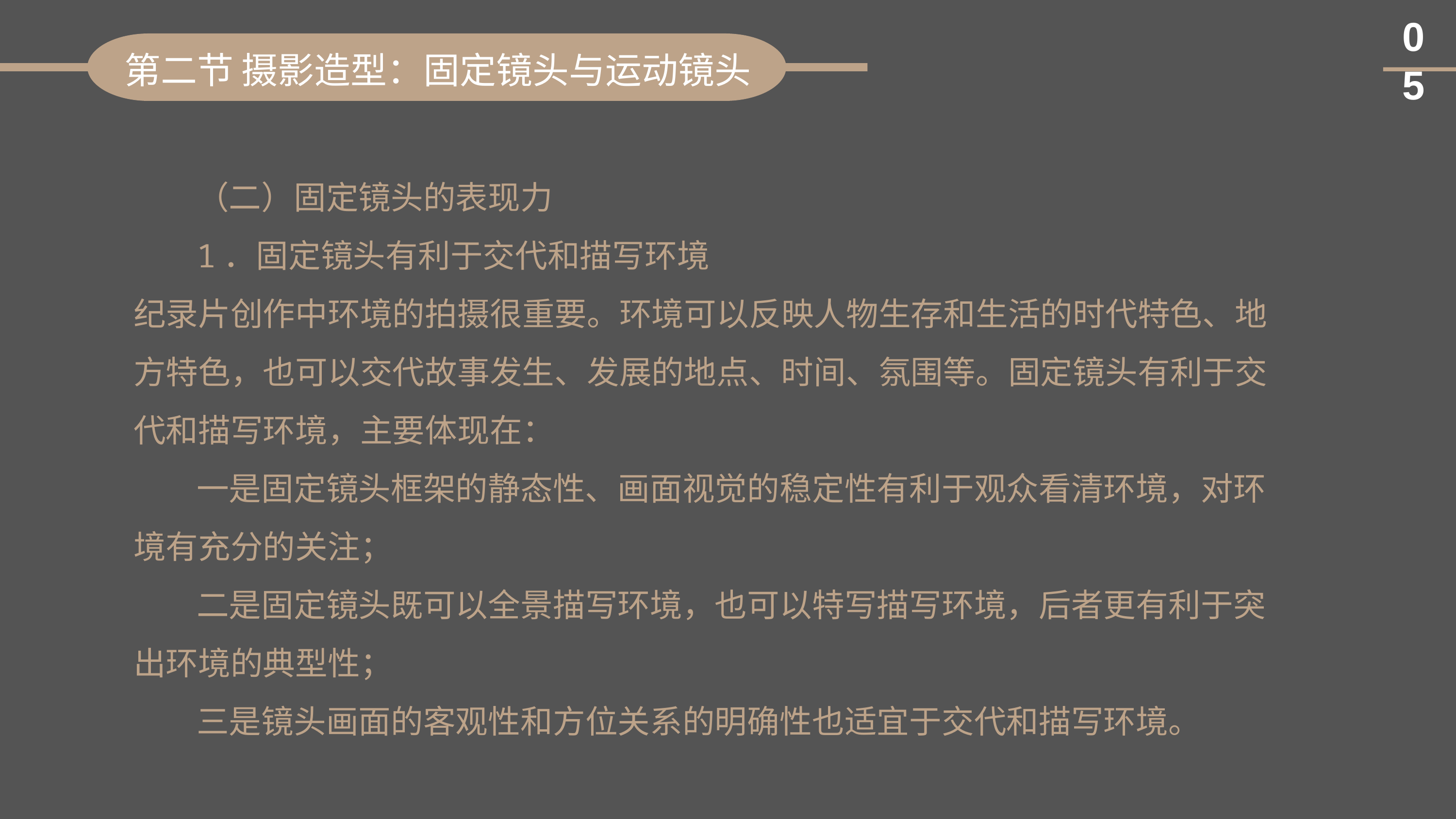

05

第二节 摄影造型：固定镜头与运动镜头

（二）固定镜头的表现力
1．固定镜头有利于交代和描写环境
纪录片创作中环境的拍摄很重要。环境可以反映人物生存和生活的时代特色、地方特色，也可以交代故事发生、发展的地点、时间、氛围等。固定镜头有利于交代和描写环境，主要体现在：
一是固定镜头框架的静态性、画面视觉的稳定性有利于观众看清环境，对环境有充分的关注；
二是固定镜头既可以全景描写环境，也可以特写描写环境，后者更有利于突出环境的典型性；
三是镜头画面的客观性和方位关系的明确性也适宜于交代和描写环境。